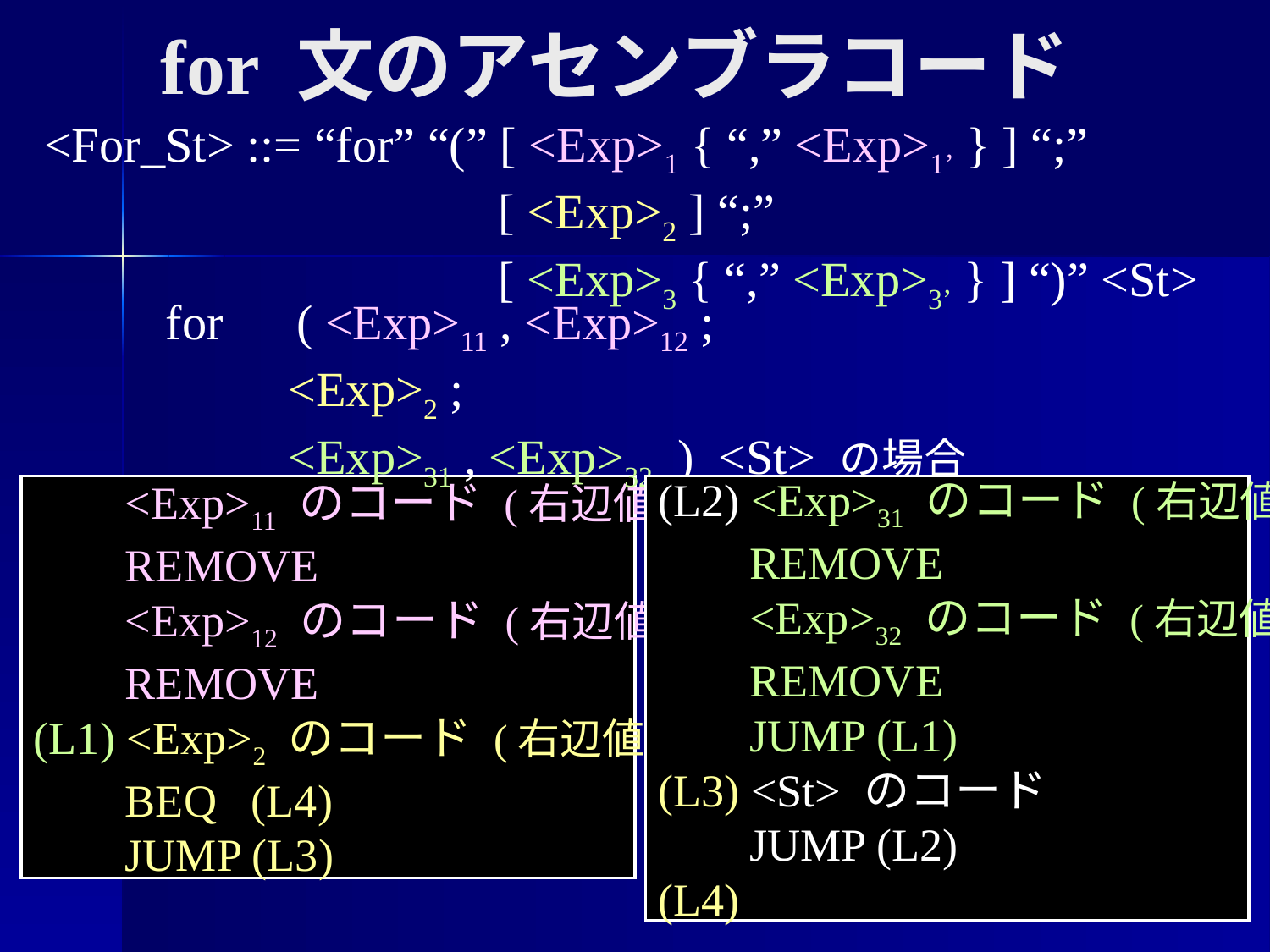

for 文のアセンブラコード
<For_St> ::= “for” “(” [ <Exp>1 { “,” <Exp>1’ } ] “;”
                                     [ <Exp>2 ] “;”
                                     [ <Exp>3 { “,” <Exp>3’ } ] “)” <St>
for　( <Exp>11 , <Exp>12 ;
          <Exp>2 ;
          <Exp>31 , <Exp>32  )  <St> の場合
        <Exp>11 のコード (右辺値)
        REMOVE
        <Exp>12 のコード (右辺値)
        REMOVE
(L1) <Exp>2 のコード (右辺値)
        BEQ   (L4)
        JUMP (L3)
(L2) <Exp>31 のコード (右辺値)
        REMOVE
        <Exp>32 のコード (右辺値)
        REMOVE
        JUMP (L1)
(L3) <St> のコード
        JUMP (L2)
(L4)